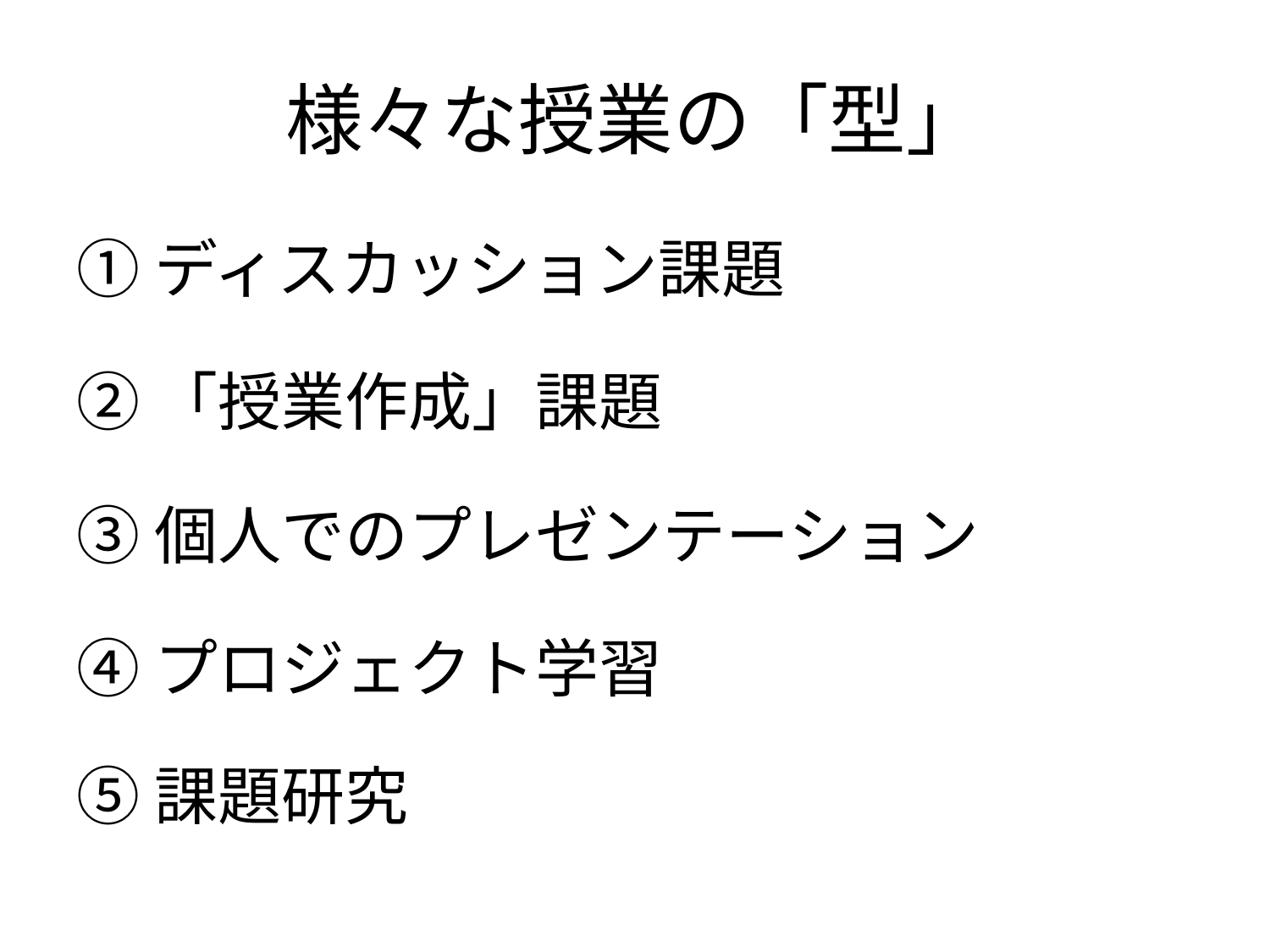

# 様々な授業の「型」
①ディスカッション課題

②「授業作成」課題

③個人でのプレゼンテーション

④プロジェクト学習

⑤課題研究